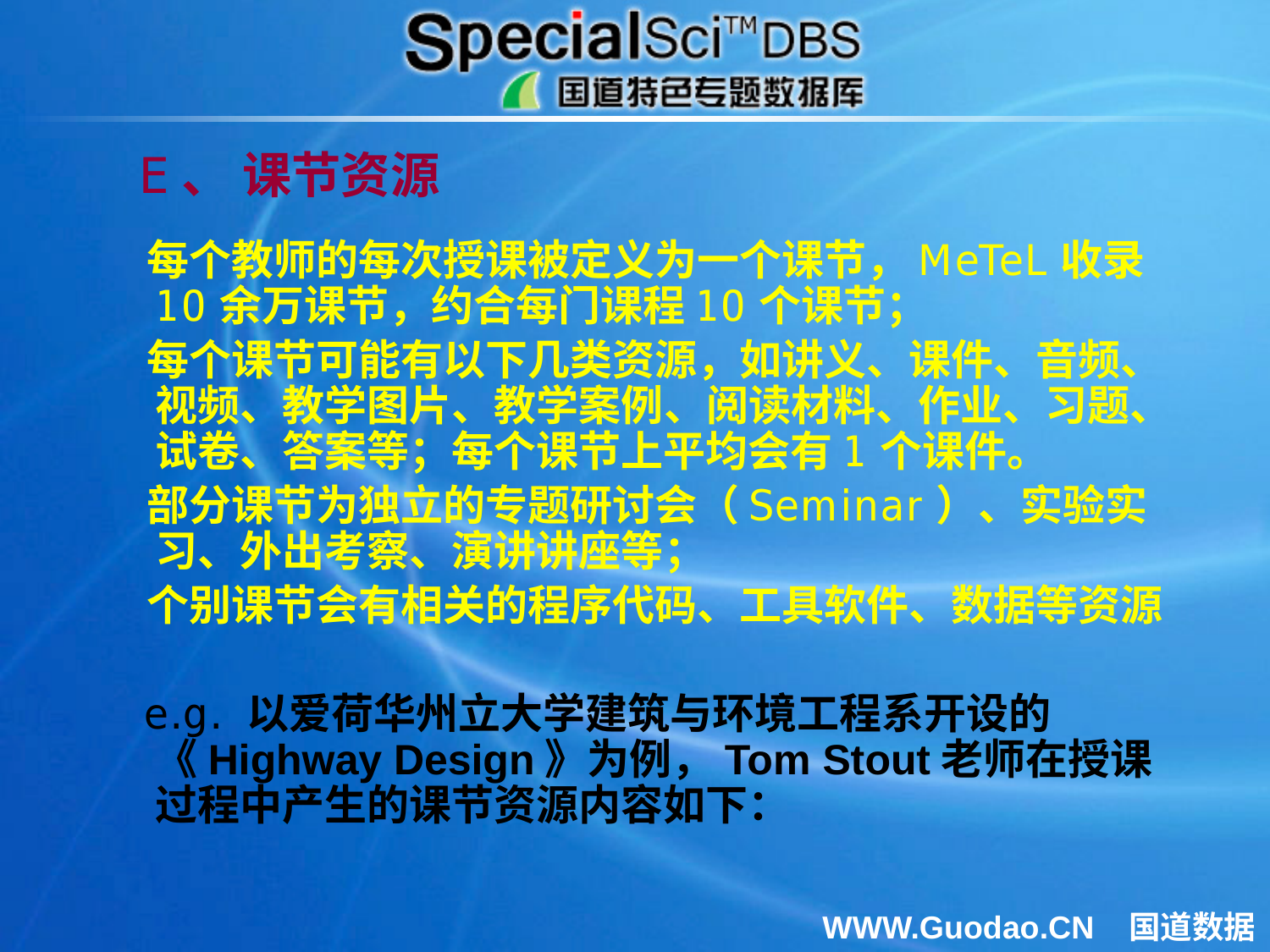

# E、 课节资源
   每个教师的每次授课被定义为一个课节，MeTeL收录10余万课节，约合每门课程10个课节；
   每个课节可能有以下几类资源，如讲义、课件、音频、视频、教学图片、教学案例、阅读材料、作业、习题、试卷、答案等；每个课节上平均会有1个课件。
   部分课节为独立的专题研讨会（Seminar）、实验实习、外出考察、演讲讲座等；
   个别课节会有相关的程序代码、工具软件、数据等资源

   e.g. 以爱荷华州立大学建筑与环境工程系开设的《Highway Design》为例，Tom Stout老师在授课过程中产生的课节资源内容如下：